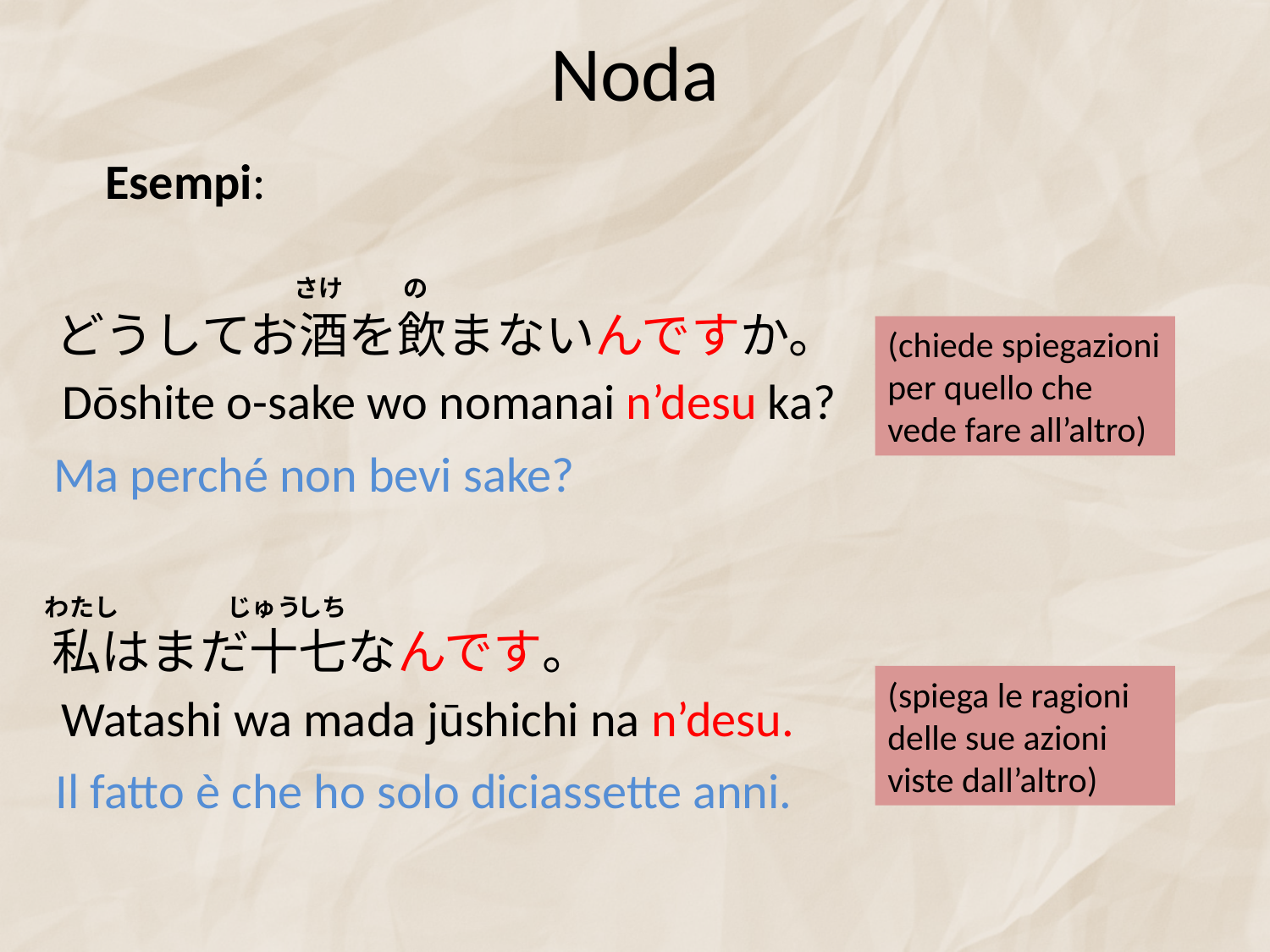

# Noda
Esempi:
さけ
の
どうしてお酒を飲まないんですか。
(chiede spiegazioni per quello che vede fare all’altro)
Dōshite o-sake wo nomanai n’desu ka?
Ma perché non bevi sake?
わたし
じゅう
しち
私はまだ十七なんです。
(spiega le ragioni delle sue azioni viste dall’altro)
Watashi wa mada jūshichi na n’desu.
Il fatto è che ho solo diciassette anni.